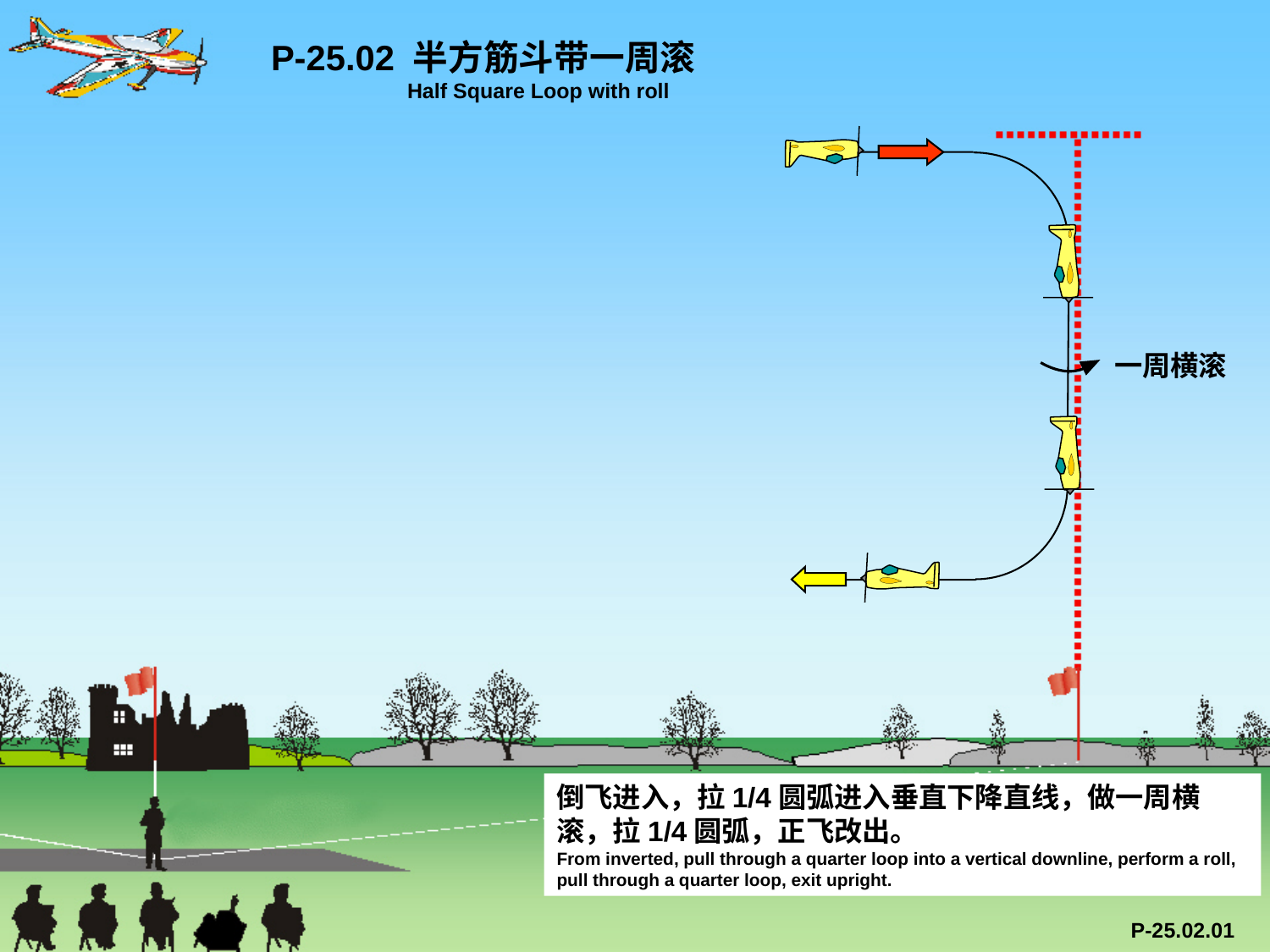

P-25.02 半方筋斗带一周滚
                       Half Square Loop with roll

一周横滚

倒飞进入，拉1/4圆弧进入垂直下降直线，做一周横滚，拉1/4圆弧，正飞改出。
From inverted, pull through a quarter loop into a vertical downline, perform a roll, pull through a quarter loop, exit upright.
P-25.02.01